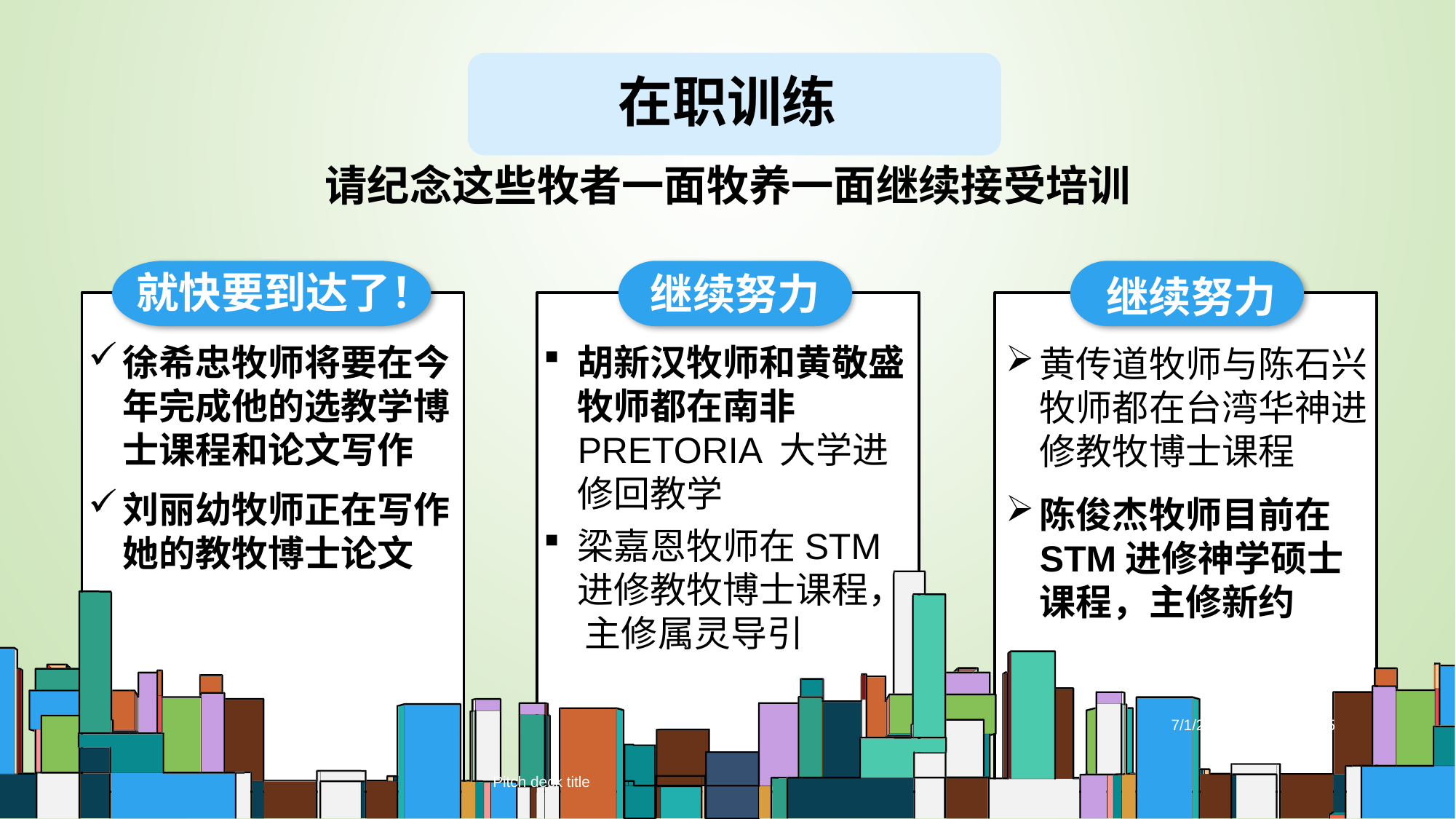

# 在职训练
请纪念这些牧者一面牧养一面继续接受培训
就快要到达了！
继续努力
继续努力

胡新汉牧师和黄敬盛牧师都在南非 pretoria 大学进修回教学

梁嘉恩牧师在STM进修教牧博士课程，
    主修属灵导引

徐希忠牧师将要在今年完成他的选教学博士课程和论文写作

刘丽幼牧师正在写作她的教牧博士论文
黄传道牧师与陈石兴牧师都在台湾华神进修教牧博士课程

陈俊杰牧师目前在STM进修神学硕士课程，主修新约

7/1/20XX
5
Pitch deck title